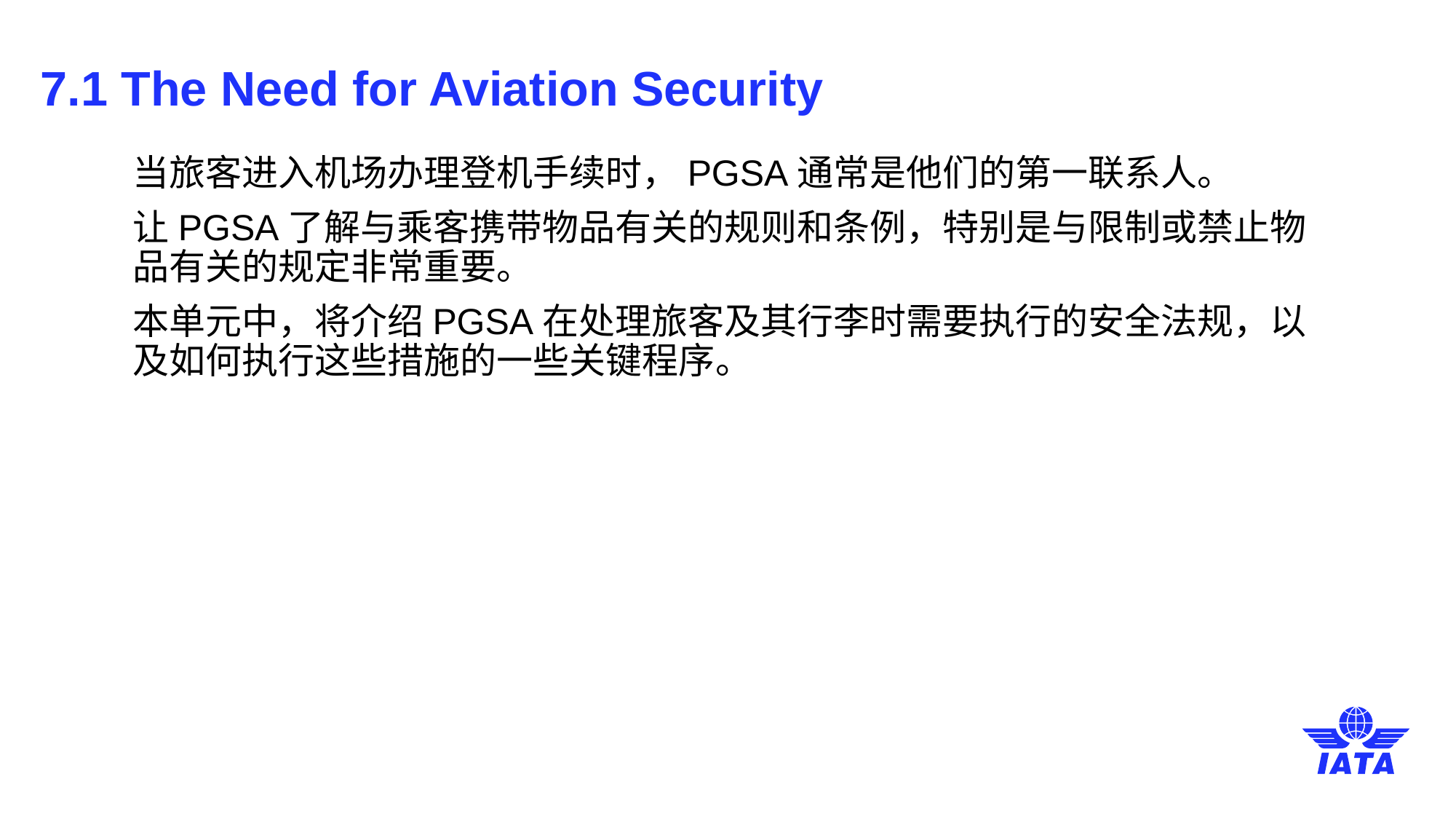

# 7.1 The Need for Aviation Security
当旅客进入机场办理登机手续时，PGSA通常是他们的第一联系人。
让PGSA了解与乘客携带物品有关的规则和条例，特别是与限制或禁止物品有关的规定非常重要。
本单元中，将介绍PGSA在处理旅客及其行李时需要执行的安全法规，以及如何执行这些措施的一些关键程序。
5